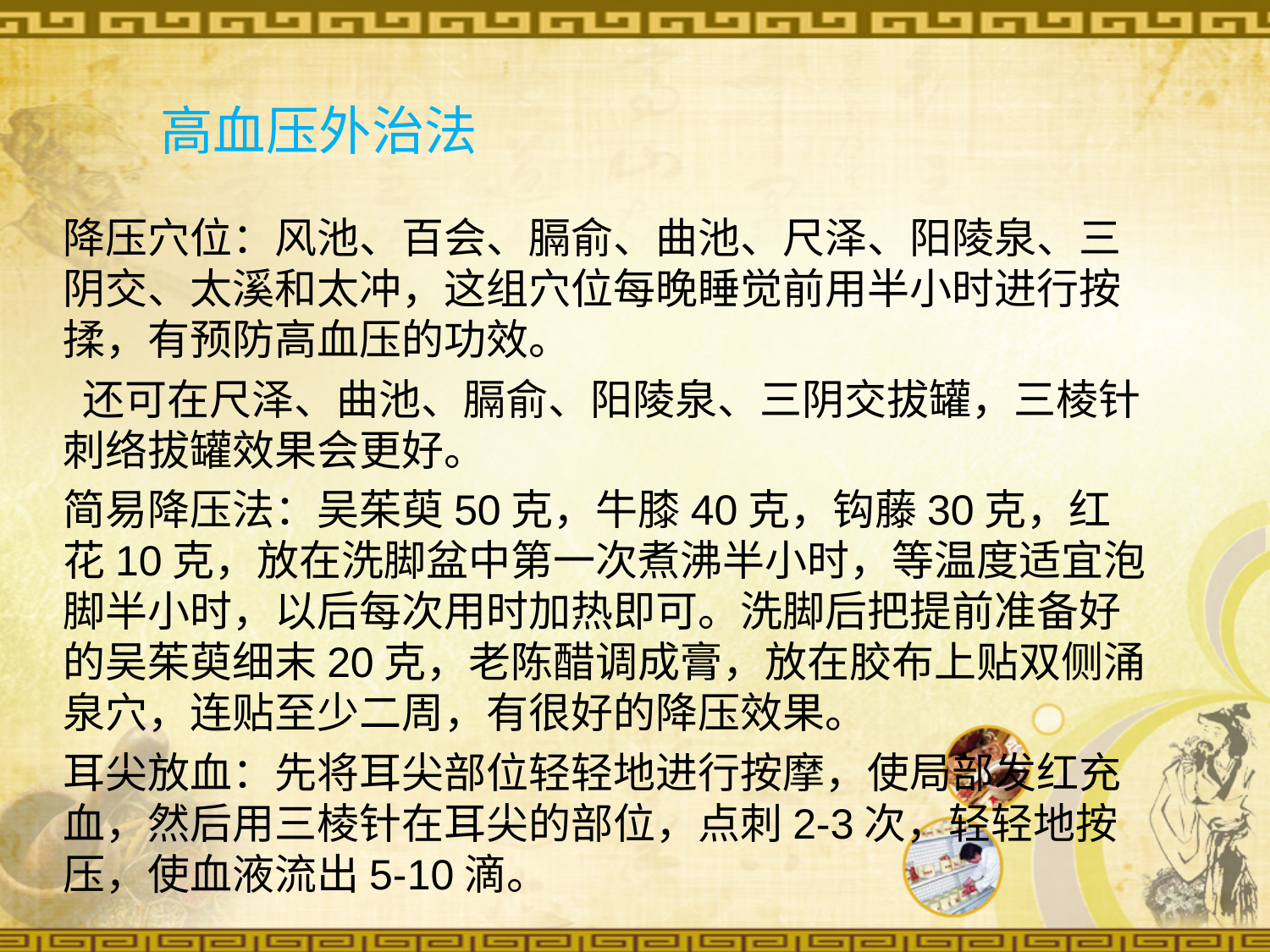

高血压外治法
降压穴位：风池、百会、膈俞、曲池、尺泽、阳陵泉、三阴交、太溪和太冲，这组穴位每晚睡觉前用半小时进行按揉，有预防高血压的功效。
 还可在尺泽、曲池、膈俞、阳陵泉、三阴交拔罐，三棱针刺络拔罐效果会更好。
简易降压法：吴茱萸50克，牛膝40克，钩藤30克，红花10克，放在洗脚盆中第一次煮沸半小时，等温度适宜泡脚半小时，以后每次用时加热即可。洗脚后把提前准备好的吴茱萸细末20克，老陈醋调成膏，放在胶布上贴双侧涌泉穴，连贴至少二周，有很好的降压效果。
耳尖放血：先将耳尖部位轻轻地进行按摩，使局部发红充血，然后用三棱针在耳尖的部位，点刺2-3次，轻轻地按压，使血液流出5-10滴。